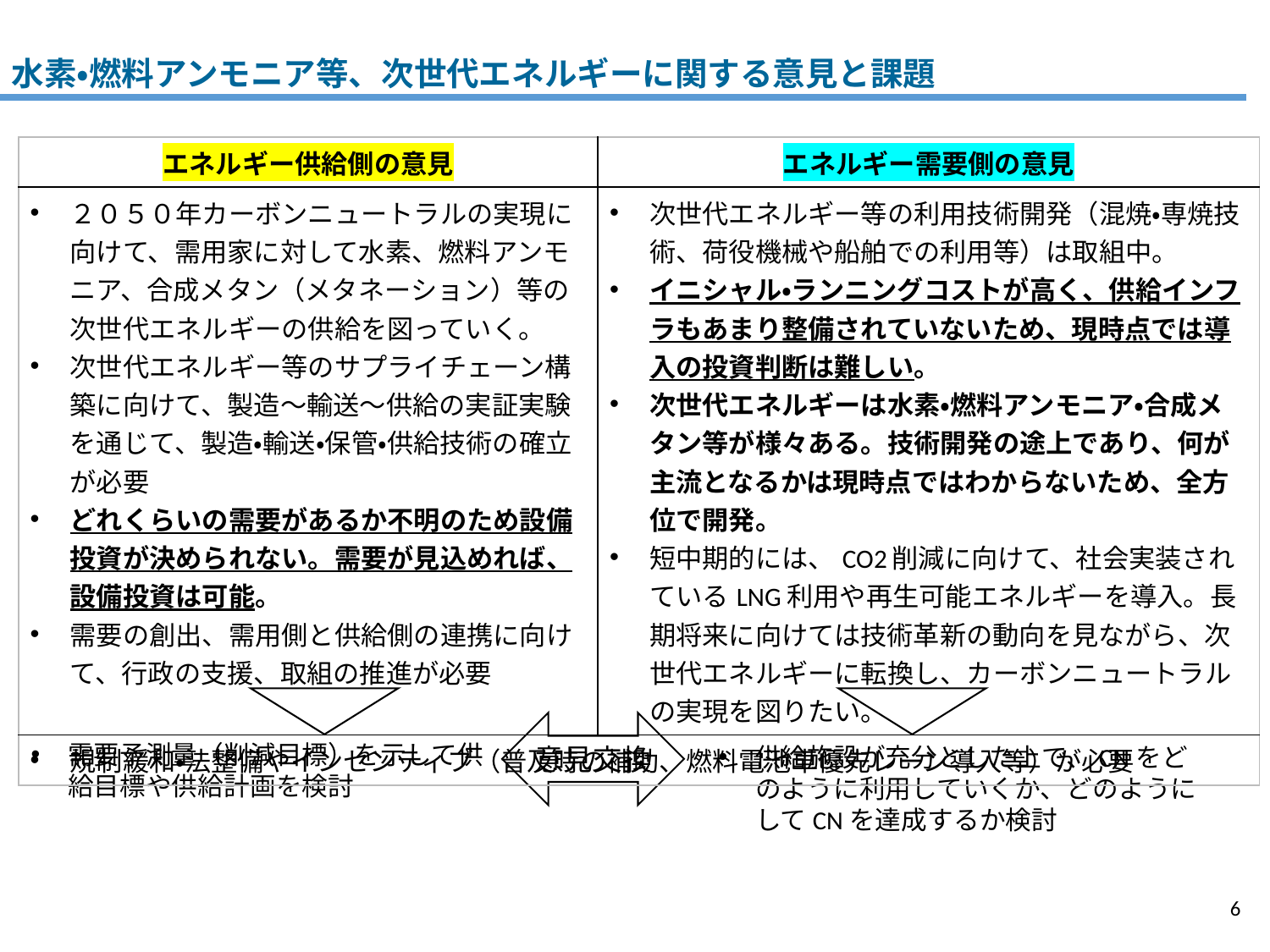

水素・燃料アンモニア等、次世代エネルギーに関する意見と課題
| エネルギー供給側の意見 | エネルギー需要側の意見 |
| --- | --- |
| ２０５０年カーボンニュートラルの実現に向けて、需用家に対して水素、燃料アンモニア、合成メタン（メタネーション）等の次世代エネルギーの供給を図っていく。 次世代エネルギー等のサプライチェーン構築に向けて、製造～輸送～供給の実証実験を通じて、製造・輸送・保管・供給技術の確立が必要 どれくらいの需要があるか不明のため設備投資が決められない。需要が見込めれば、設備投資は可能。 需要の創出、需用側と供給側の連携に向けて、行政の支援、取組の推進が必要 | 次世代エネルギー等の利用技術開発（混焼・専焼技術、荷役機械や船舶での利用等）は取組中。 イニシャル・ランニングコストが高く、供給インフラもあまり整備されていないため、現時点では導入の投資判断は難しい。 次世代エネルギーは水素・燃料アンモニア・合成メタン等が様々ある。技術開発の途上であり、何が主流となるかは現時点ではわからないため、全方位で開発。 短中期的には、CO2削減に向けて、社会実装されているLNG利用や再生可能エネルギーを導入。長期将来に向けては技術革新の動向を見ながら、次世代エネルギーに転換し、カーボンニュートラルの実現を図りたい。 |
| 規制緩和・法整備やインセンティブ（普及時の補助、燃料電池車優先レーン導入等）が必要 |  |

需要予測量（削減目標）を示して供給目標や供給計画を検討

供給施設が充分とした上で、CNをどのように利用していくか、どのようにしてCNを達成するか検討
意見交換
6